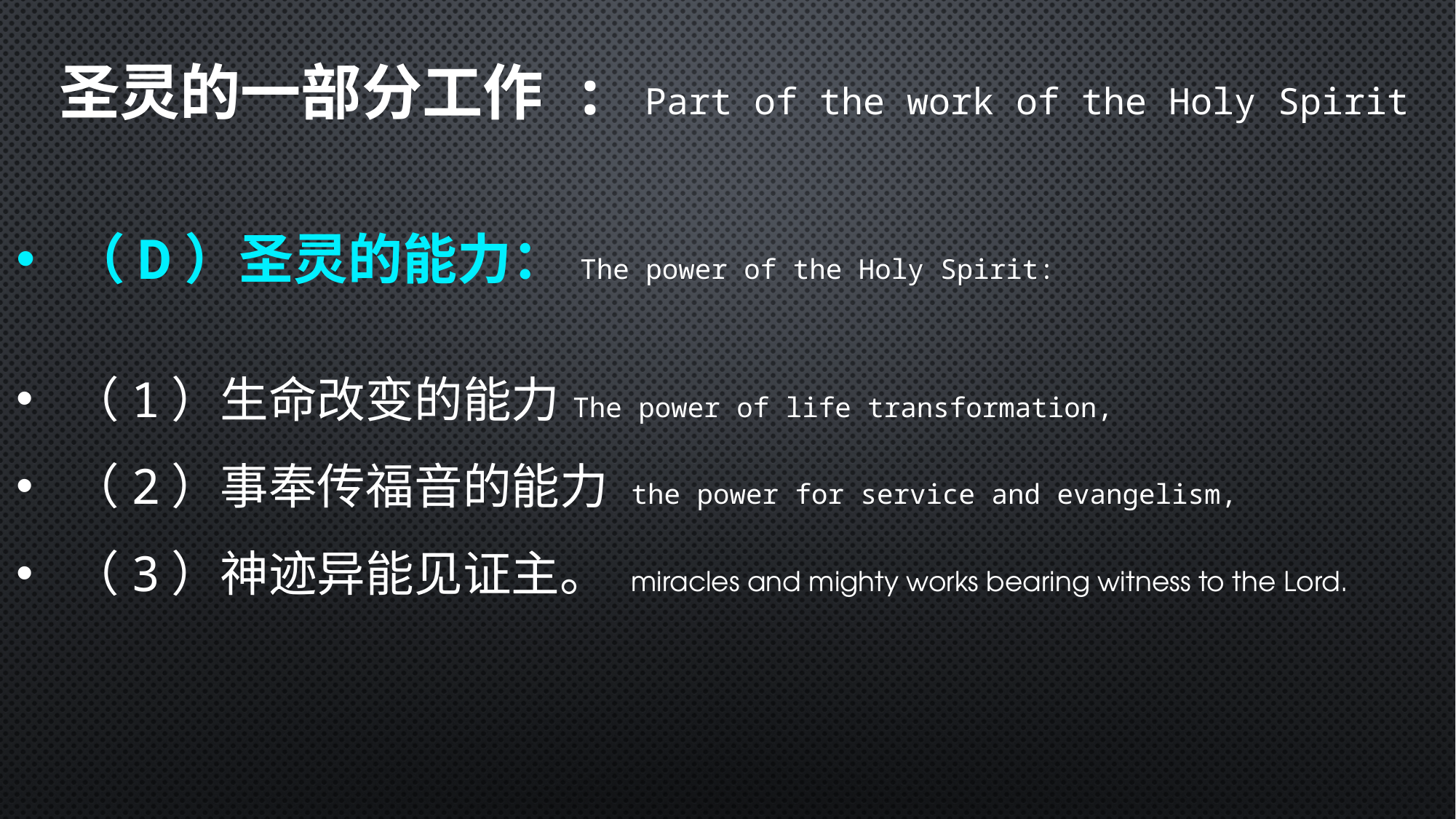

圣灵的一部分工作 : Part of the work of the Holy Spirit

（D）圣灵的能力： The power of the Holy Spirit:

（1）生命改变的能力 The power of life transformation,
（2）事奉传福音的能力 the power for service and evangelism,
（3）神迹异能见证主。 miracles and mighty works bearing witness to the Lord.